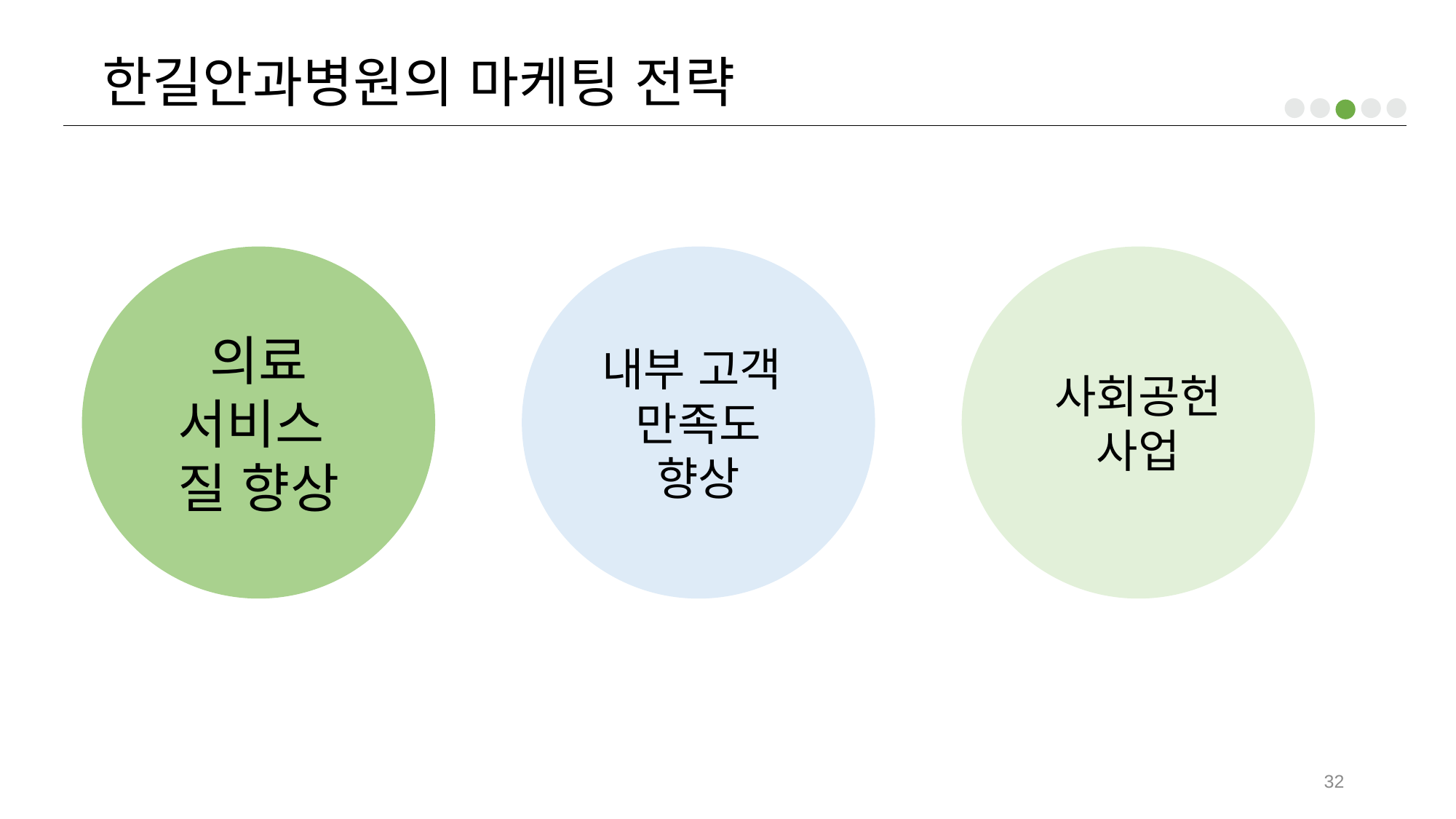

한길안과병원의 마케팅 전략

의료
서비스
질 향상
내부 고객
만족도
향상
사회공헌
사업
32